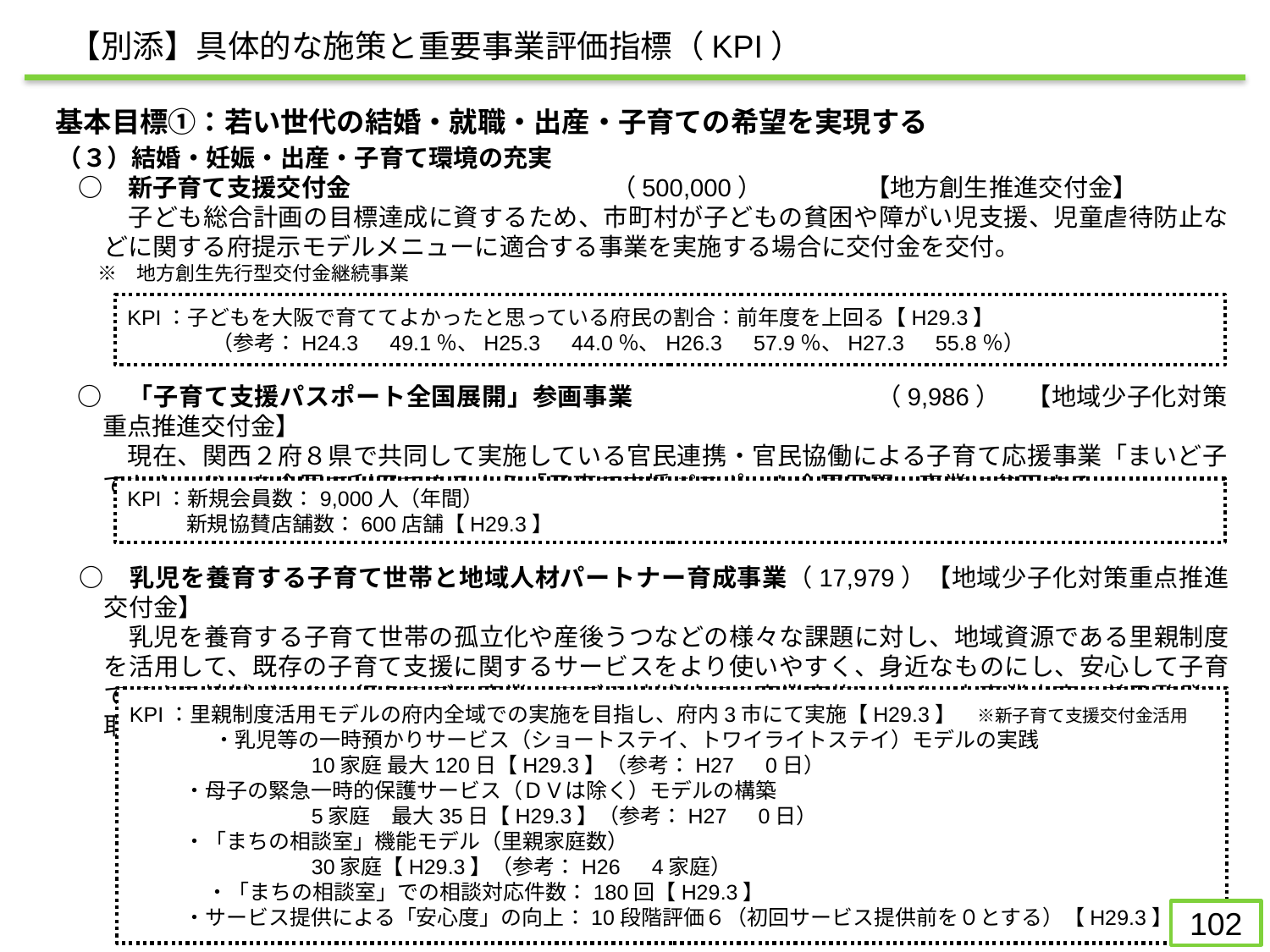

【別添】具体的な施策と重要事業評価指標（KPI）
　基本目標①：若い世代の結婚・就職・出産・子育ての希望を実現する
（３）結婚・妊娠・出産・子育て環境の充実
○	　新子育て支援交付金			（500,000）	【地方創生推進交付金】
　　子ども総合計画の目標達成に資するため、市町村が子どもの貧困や障がい児支援、児童虐待防止などに関する府提示モデルメニューに適合する事業を実施する場合に交付金を交付。
　※　地方創生先行型交付金継続事業
KPI：子どもを大阪で育ててよかったと思っている府民の割合：前年度を上回る【H29.3】
　　　　（参考：H24.3　49.1％、H25.3　44.0％、H26.3　57.9％、H27.3　55.8％）
○	　「子育て支援パスポート全国展開」参画事業		（9,986）　【地域少子化対策重点推進交付金】
　　現在、関西２府８県で共同して実施している官民連携・官民協働による子育て応援事業「まいど子でもカード」を全国で利用できるよう「子育て支援パスポート全国展開」事業に参画する。
KPI：新規会員数：9,000人（年間）
	新規協賛店舗数：600店舗【H29.3】
○	　乳児を養育する子育て世帯と地域人材パートナー育成事業（17,979）【地域少子化対策重点推進交付金】
　　乳児を養育する子育て世帯の孤立化や産後うつなどの様々な課題に対し、地域資源である里親制度を活用して、既存の子育て支援に関するサービスをより使いやすく、身近なものにし、安心して子育てできる地域づくりを行うモデル事業。モデル地域外での事業実施に向け、本事業内容の普及啓発に取り組む。
KPI：里親制度活用モデルの府内全域での実施を目指し、府内3市にて実施【H29.3】　※新子育て支援交付金活用
　　　　・乳児等の一時預かりサービス（ショートステイ、トワイライトステイ）モデルの実践
　　　　　　	10家庭 最大120日【H29.3】（参考：H27　0日）
	・母子の緊急一時的保護サービス（ＤＶは除く）モデルの構築
　　　　　　	5家庭　最大35日【H29.3】（参考：H27　0日）
	・「まちの相談室」機能モデル（里親家庭数）
　　　　　　	30家庭【H29.3】（参考：H26　4家庭）
 　　　 ・「まちの相談室」での相談対応件数：180回【H29.3】
	・サービス提供による「安心度」の向上：10段階評価６（初回サービス提供前を０とする）【H29.3】
102